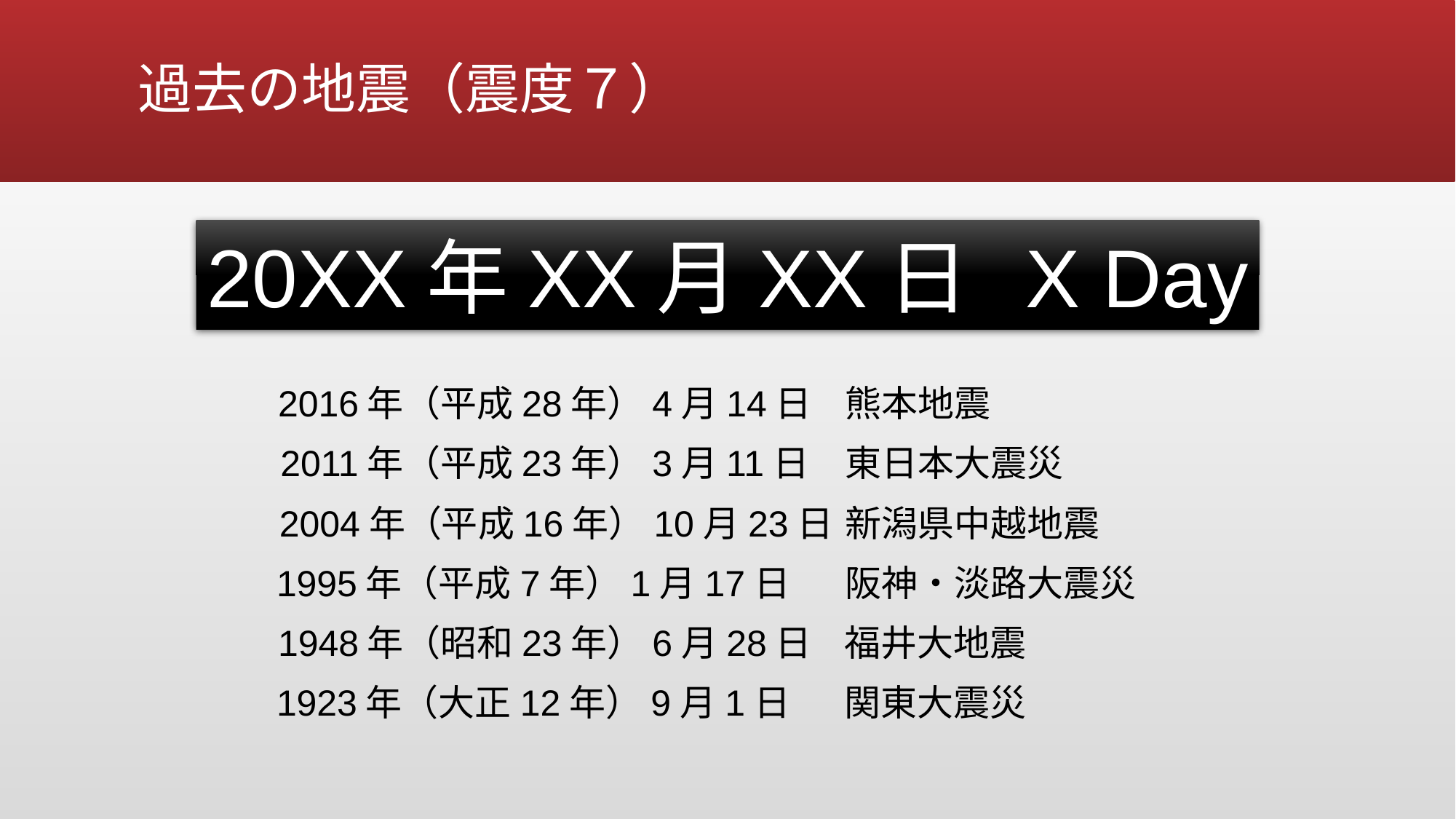

# 過去の地震（震度７）
20XX年XX月XX日  X Day
2016年（平成28年）4月14日
熊本地震
2011年（平成23年）3月11日
東日本大震災
新潟県中越地震
2004年（平成16年）10月23日
1995年（平成7年）1月17日
阪神・淡路大震災
1948年（昭和23年）6月28日
福井大地震
1923年（大正12年）9月1日
関東大震災